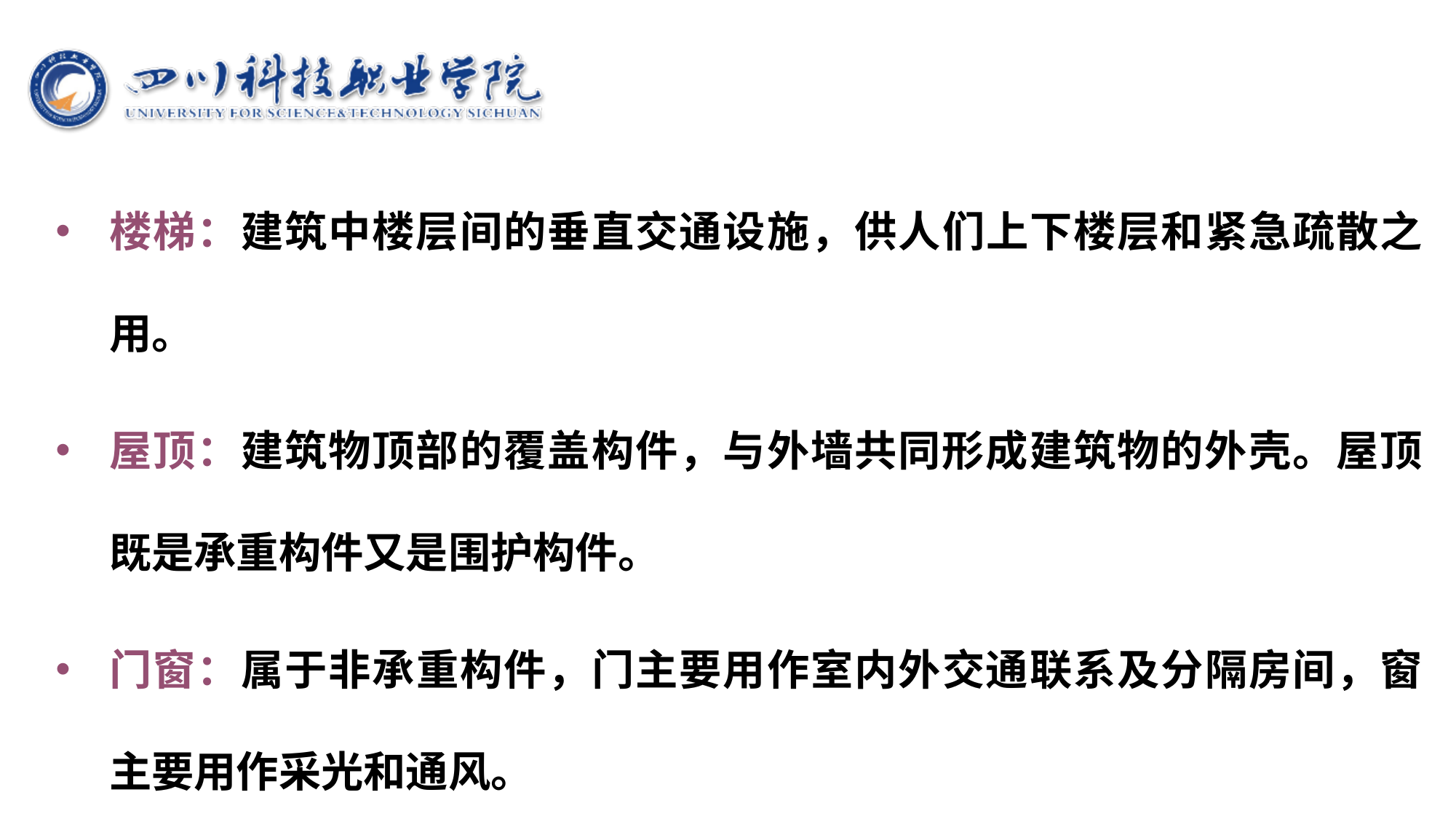

楼梯：建筑中楼层间的垂直交通设施，供人们上下楼层和紧急疏散之用。
屋顶：建筑物顶部的覆盖构件，与外墙共同形成建筑物的外壳。屋顶既是承重构件又是围护构件。
门窗：属于非承重构件，门主要用作室内外交通联系及分隔房间，窗主要用作采光和通风。